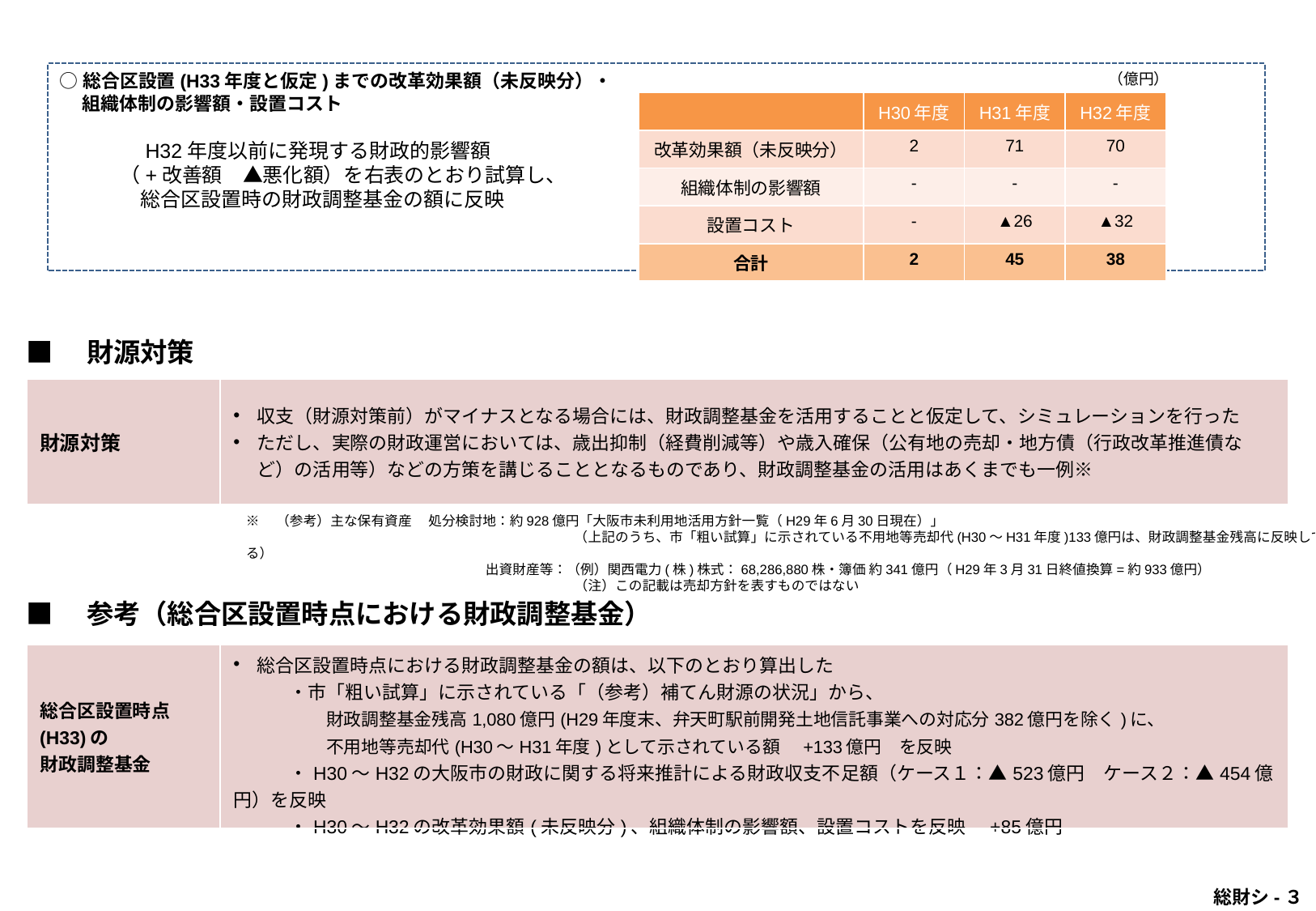

○総合区設置(H33年度と仮定)までの改革効果額（未反映分）・
　 組織体制の影響額・設置コスト
　　
　　　　H32年度以前に発現する財政的影響額
　　　（+改善額　▲悪化額）を右表のとおり試算し、
　　　　総合区設置時の財政調整基金の額に反映
（億円）
|  | H30年度 | H31年度 | H32年度 |
| --- | --- | --- | --- |
| 改革効果額（未反映分） | 2 | 71 | 70 |
| 組織体制の影響額 | - | - | - |
| 設置コスト | - | ▲26 | ▲32 |
| 合計 | 2 | 45 | 38 |
■　財源対策
| 財源対策 | 収支（財源対策前）がマイナスとなる場合には、財政調整基金を活用することと仮定して、シミュレーションを行った ただし、実際の財政運営においては、歳出抑制（経費削減等）や歳入確保（公有地の売却・地方債（行政改革推進債など）の活用等）などの方策を講じることとなるものであり、財政調整基金の活用はあくまでも一例※ |
| --- | --- |
※　（参考）主な保有資産　 処分検討地：約928億円「大阪市未利用地活用方針一覧（H29年6月30日現在）」
　　　　　　　　 　　　　　　　　　　　　         　　（上記のうち、市「粗い試算」に示されている不用地等売却代(H30～H31年度)133億円は、財政調整基金残高に反映している）
　　　　　　　　 　　　　　　　　　  出資財産等：（例）関西電力(株)株式：68,286,880株・簿価 約341億円（H29年3月31日終値換算=約933億円）
　　　　　　　　　　　　　　　　　　　　　 　         （注）この記載は売却方針を表すものではない
■　参考（総合区設置時点における財政調整基金）
| 総合区設置時点 (H33)の 財政調整基金 | 総合区設置時点における財政調整基金の額は、以下のとおり算出した 　　　・市「粗い試算」に示されている「（参考）補てん財源の状況」から、 　　　　　財政調整基金残高1,080億円(H29年度末、弁天町駅前開発土地信託事業への対応分382億円を除く)に、 　　　　　不用地等売却代(H30～H31年度)として示されている額　+133億円　を反映 　　　・H30～H32の大阪市の財政に関する将来推計による財政収支不足額（ケース１：▲523億円　ケース２：▲454億円）を反映 　　　・H30～H32の改革効果額(未反映分)、組織体制の影響額、設置コストを反映　+85億円 |
| --- | --- |
総財シ-３